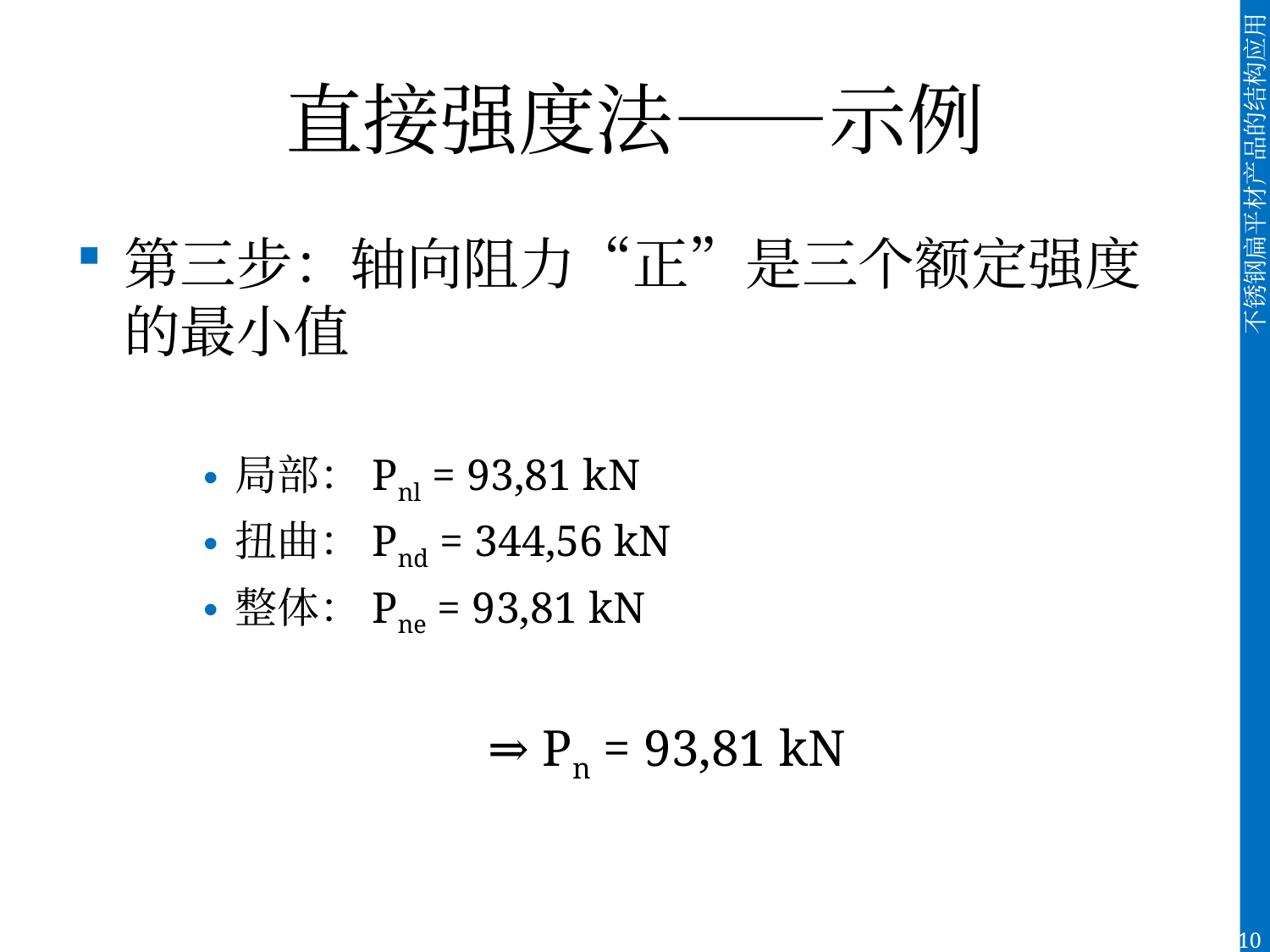

# 直接强度法——示例
第三步：轴向阻力“正”是三个额定强度的最小值

局部：Pnl = 93,81 kN
扭曲：Pnd = 344,56 kN
整体：Pne = 93,81 kN

                           ⇒ Pn = 93,81 kN

102